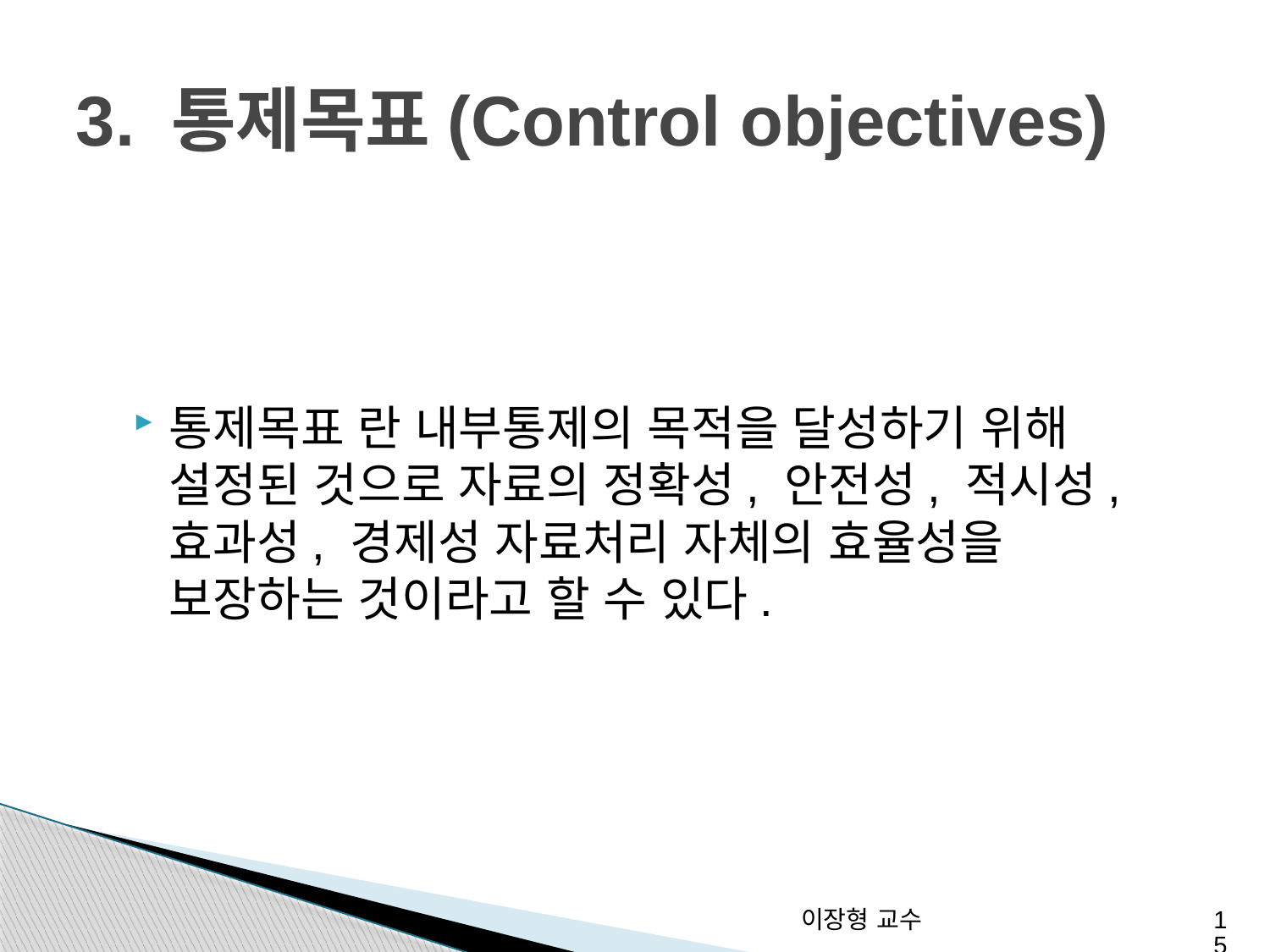

# 3. 통제목표(Control objectives)
통제목표 란 내부통제의 목적을 달성하기 위해 설정된 것으로 자료의 정확성, 안전성, 적시성, 효과성, 경제성 자료처리 자체의 효율성을 보장하는 것이라고 할 수 있다.
이장형 교수
15